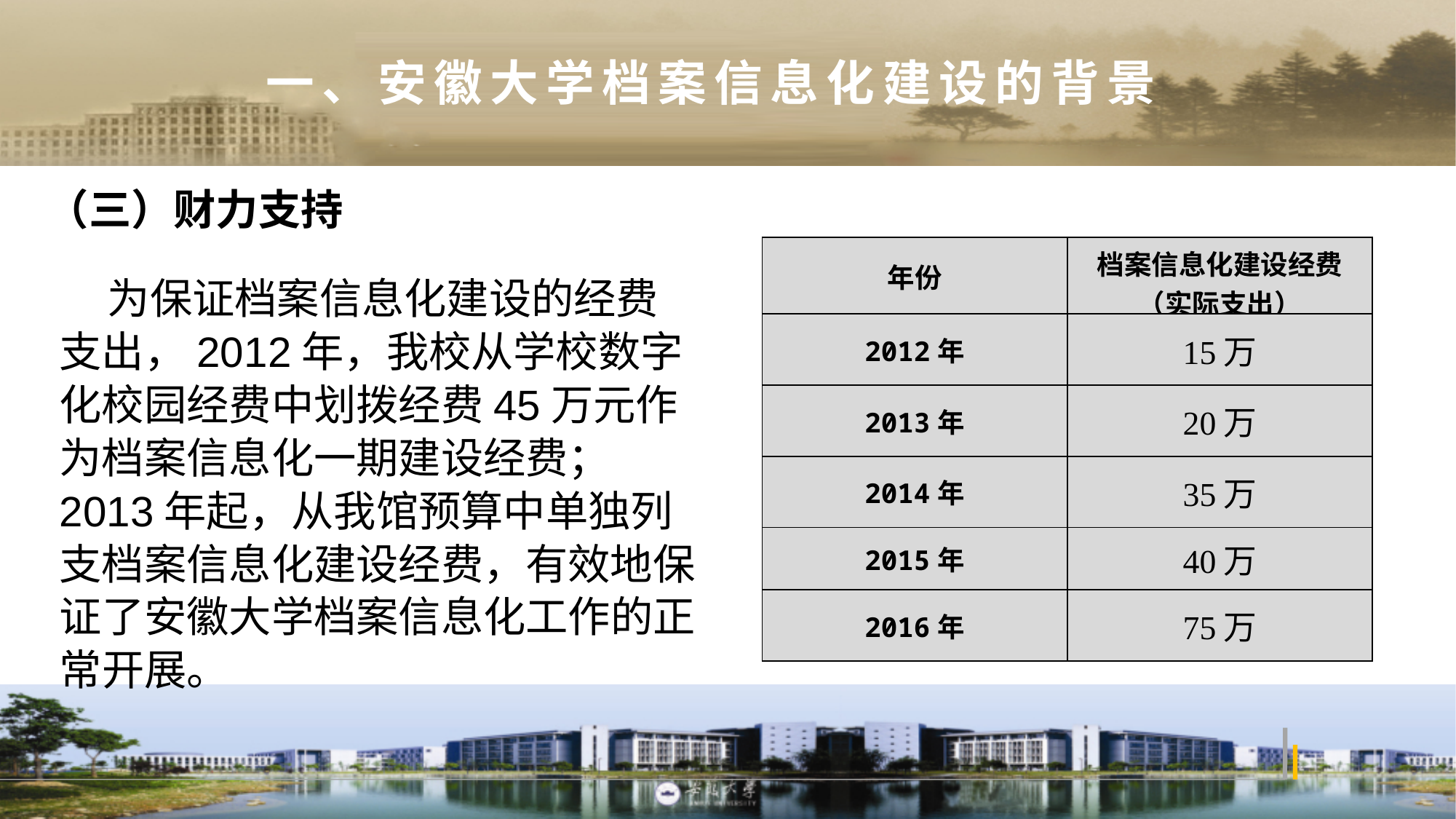

一、安徽大学档案信息化建设的背景
（三）财力支持
| 年份 | 档案信息化建设经费 （实际支出） |
| --- | --- |
| 2012年 | 15万 |
| 2013年 | 20万 |
| 2014年 | 35万 |
| 2015年 | 40万 |
| 2016年 | 75万 |
    为保证档案信息化建设的经费支出，2012年，我校从学校数字化校园经费中划拨经费45万元作为档案信息化一期建设经费；2013年起，从我馆预算中单独列支档案信息化建设经费，有效地保证了安徽大学档案信息化工作的正常开展。